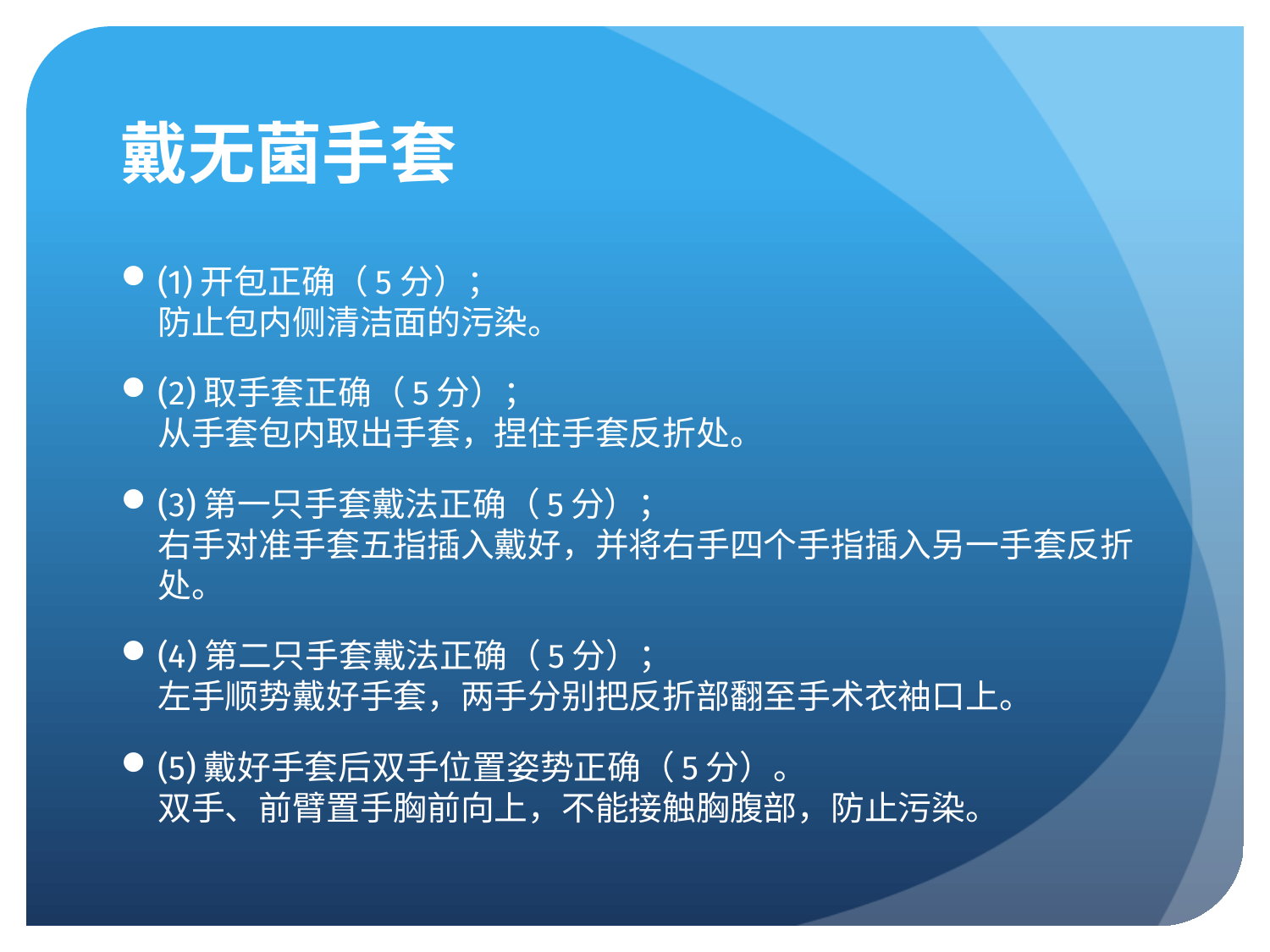

# 戴无菌手套
(1)开包正确（5分）；
防止包内侧清洁面的污染。
(2)取手套正确（5分）；
从手套包内取出手套，捏住手套反折处。
(3)第一只手套戴法正确（5分）；
右手对准手套五指插入戴好，并将右手四个手指插入另一手套反折处。
(4)第二只手套戴法正确（5分）；
左手顺势戴好手套，两手分别把反折部翻至手术衣袖口上。
(5)戴好手套后双手位置姿势正确（5分）。
双手、前臂置手胸前向上，不能接触胸腹部，防止污染。